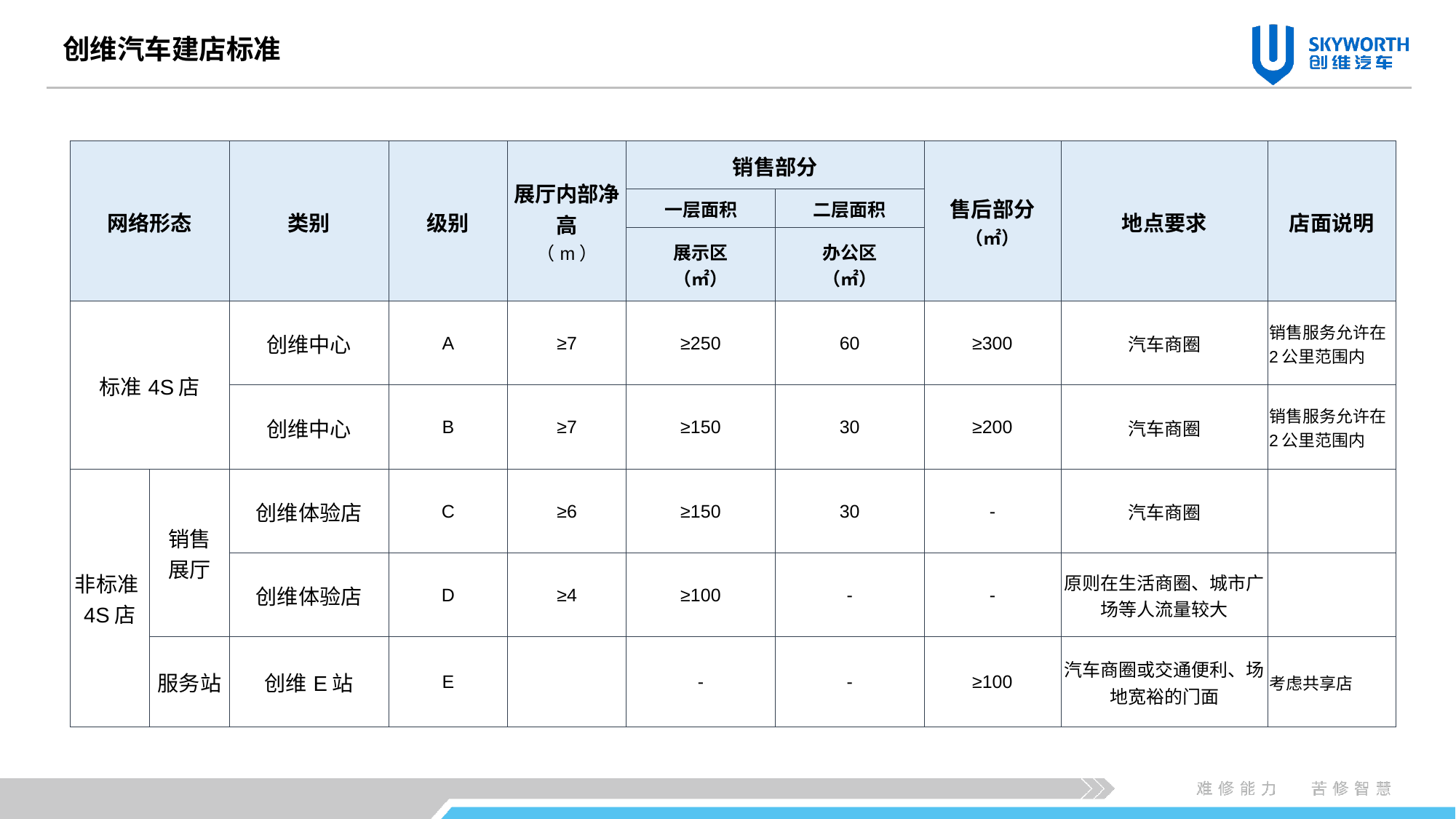

创维汽车建店标准
| 网络形态 |  | 类别 | 级别 | 展厅内部净高 （m） | 销售部分 |  | 售后部分 （㎡） | 地点要求 | 店面说明 |
| --- | --- | --- | --- | --- | --- | --- | --- | --- | --- |
|  |  |  |  |  | 一层面积 | 二层面积 |  |  |  |
|  |  |  |  |  | 展示区 （㎡） | 办公区 （㎡） |  |  |  |
| 标准4S店 |  | 创维中心 | A | ≥7 | ≥250 | 60 | ≥300 | 汽车商圈 | 销售服务允许在2公里范围内 |
|  |  | 创维中心 | B | ≥7 | ≥150 | 30 | ≥200 | 汽车商圈 | 销售服务允许在2公里范围内 |
| 非标准4S店 | 销售 展厅 | 创维体验店 | C | ≥6 | ≥150 | 30 | - | 汽车商圈 |  |
|  |  | 创维体验店 | D | ≥4 | ≥100 | - | - | 原则在生活商圈、城市广场等人流量较大 |  |
|  | 服务站 | 创维E站 | E |  | - | - | ≥100 | 汽车商圈或交通便利、场地宽裕的门面 | 考虑共享店 |